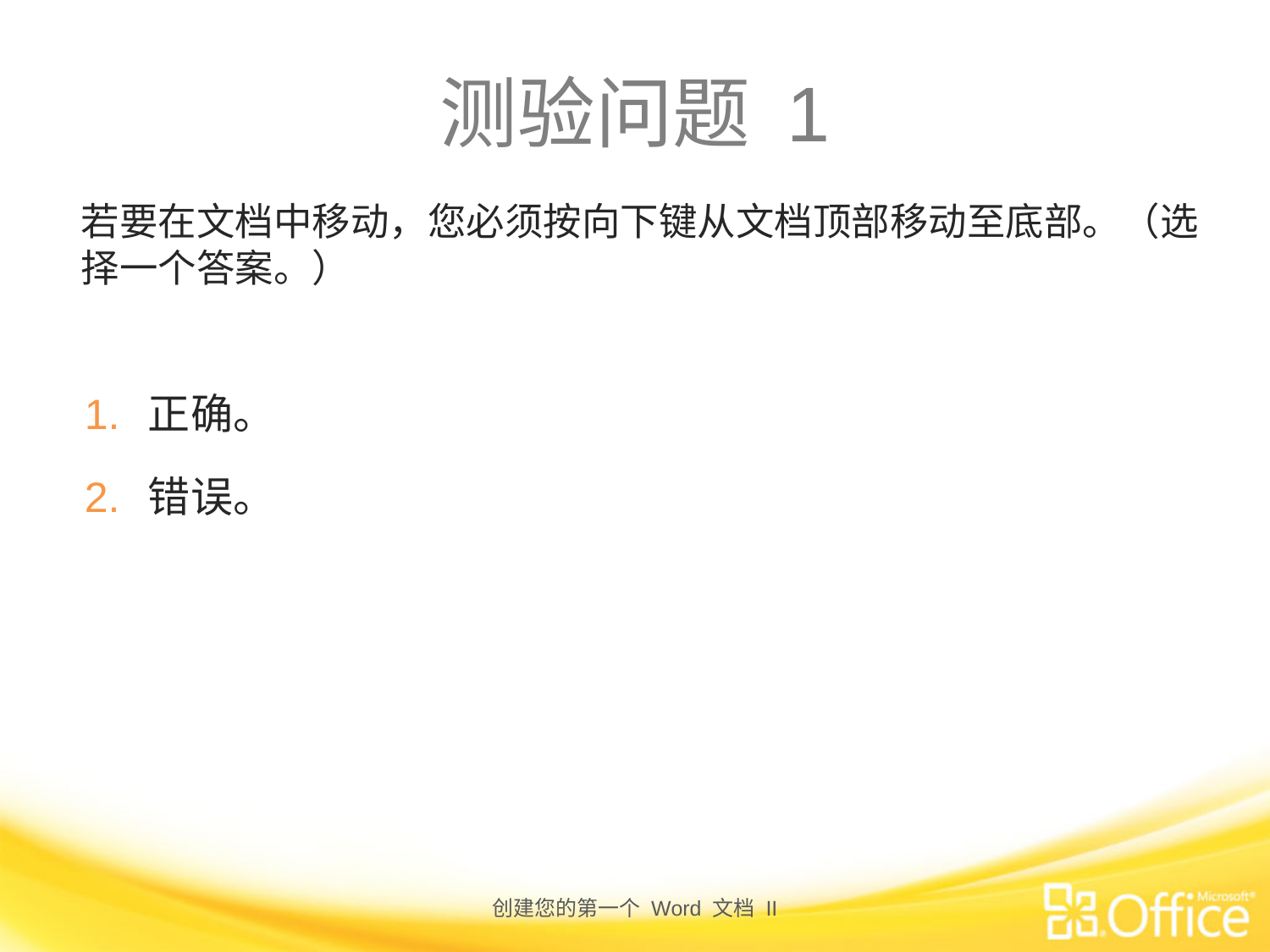

# 测验问题 1
若要在文档中移动，您必须按向下键从文档顶部移动至底部。（选择一个答案。）
正确。
错误。
创建您的第一个 Word 文档 II